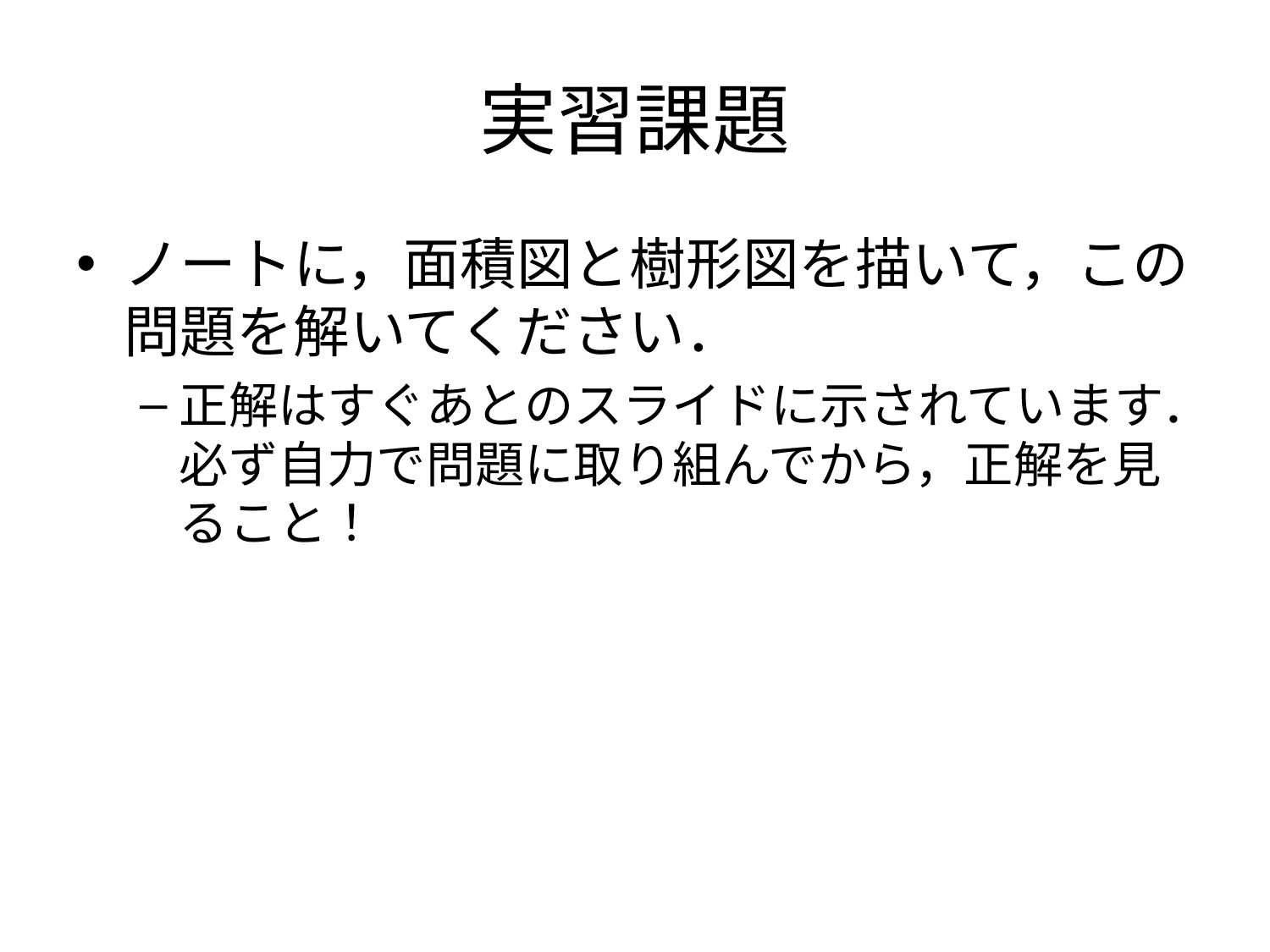

# 実習課題
ノートに，面積図と樹形図を描いて，この問題を解いてください．
正解はすぐあとのスライドに示されています．必ず自力で問題に取り組んでから，正解を見ること！